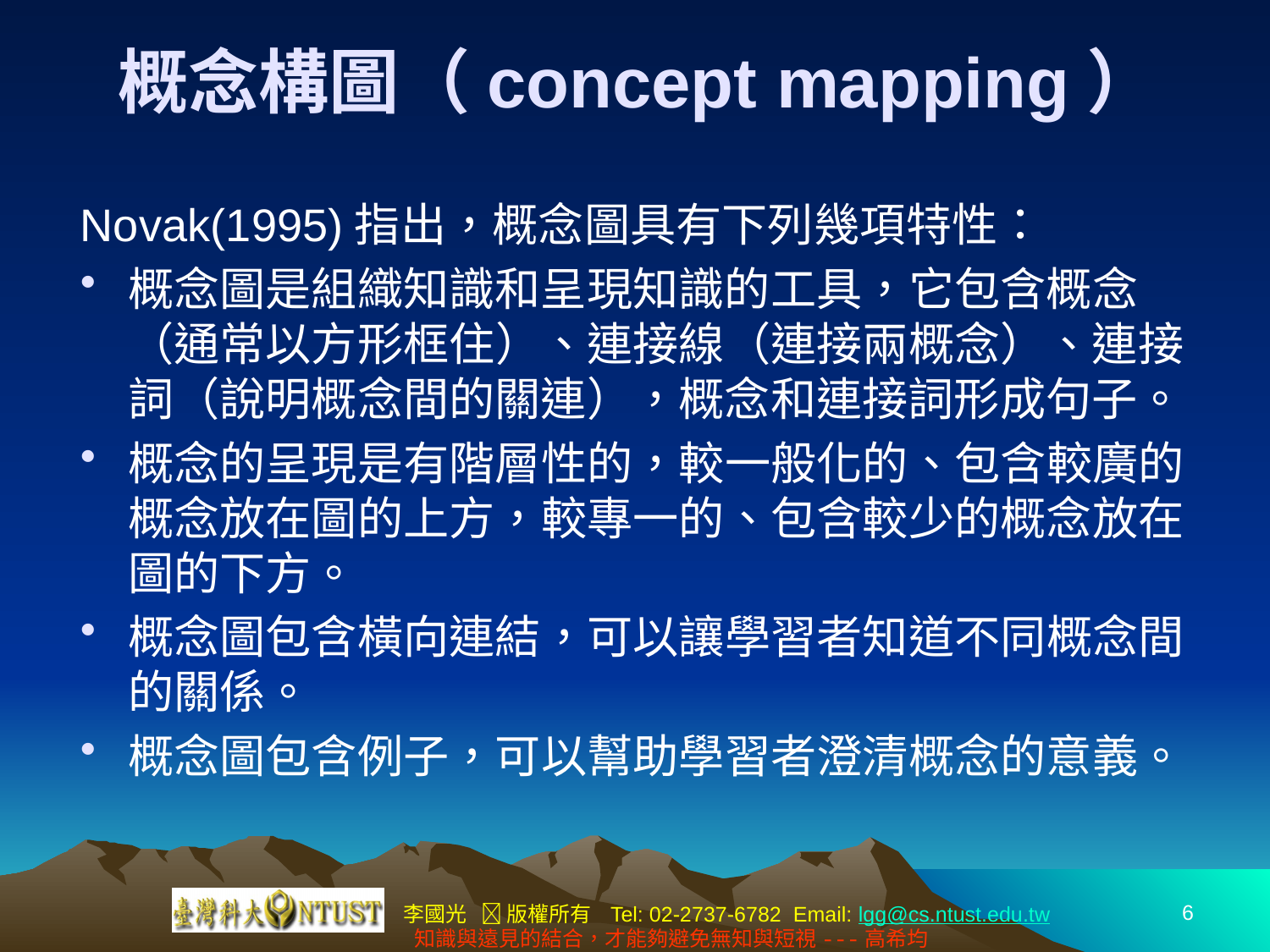

# 概念構圖（concept mapping）
Novak(1995)指出，概念圖具有下列幾項特性：
概念圖是組織知識和呈現知識的工具，它包含概念（通常以方形框住）、連接線（連接兩概念）、連接詞（說明概念間的關連），概念和連接詞形成句子。
概念的呈現是有階層性的，較一般化的、包含較廣的概念放在圖的上方，較專一的、包含較少的概念放在圖的下方。
概念圖包含橫向連結，可以讓學習者知道不同概念間的關係。
概念圖包含例子，可以幫助學習者澄清概念的意義。

6